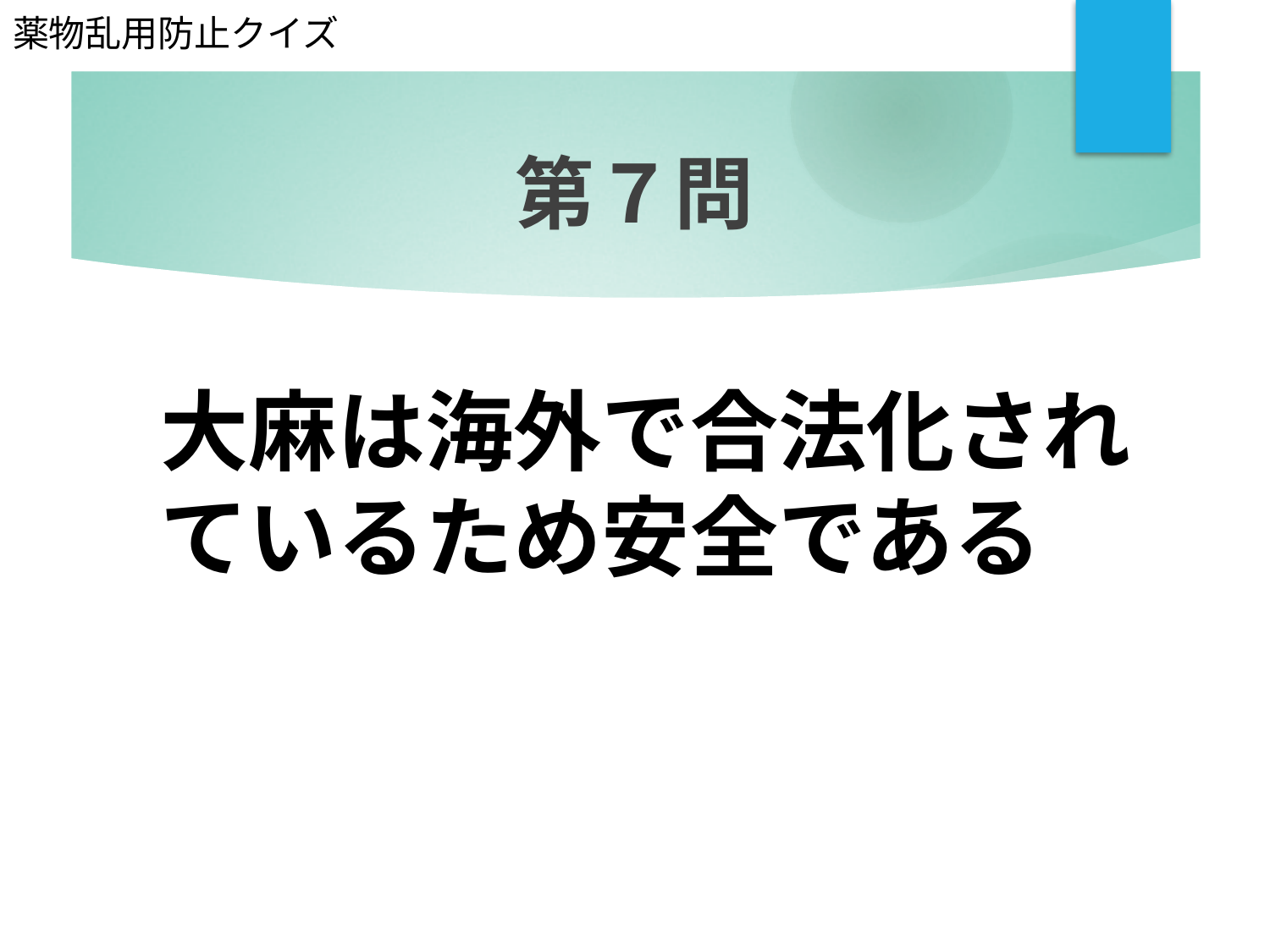

# 薬物乱用防止クイズ
第７問
大麻は海外で合法化されているため安全である